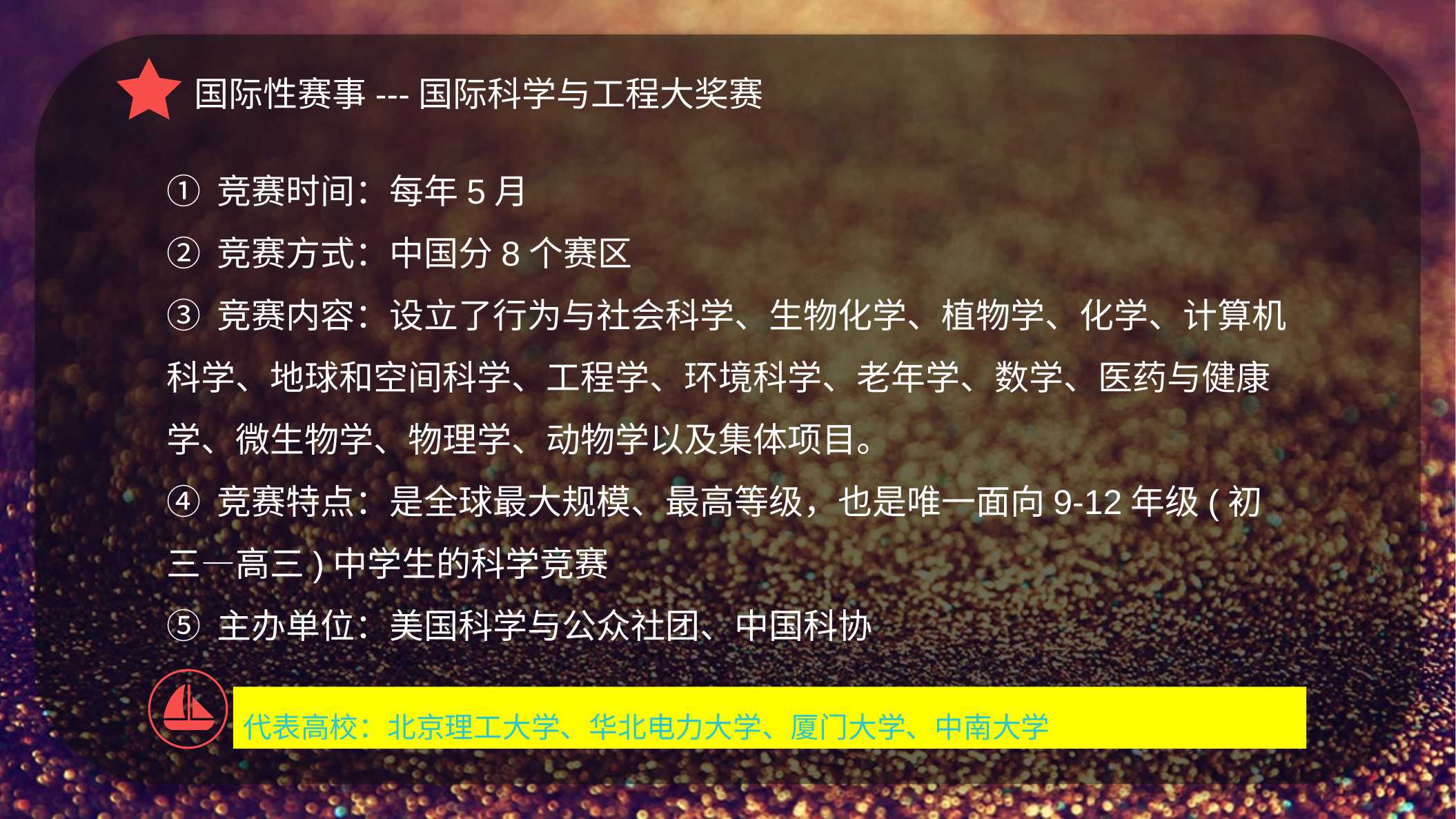

国际性赛事---国际科学与工程大奖赛
① 竞赛时间：每年5月
② 竞赛方式：中国分8个赛区
③ 竞赛内容：设立了行为与社会科学、生物化学、植物学、化学、计算机科学、地球和空间科学、工程学、环境科学、老年学、数学、医药与健康学、微生物学、物理学、动物学以及集体项目。
④ 竞赛特点：是全球最大规模、最高等级，也是唯一面向9-12年级(初三—高三)中学生的科学竞赛
⑤ 主办单位：美国科学与公众社团、中国科协

代表高校：北京理工大学、华北电力大学、厦门大学、中南大学